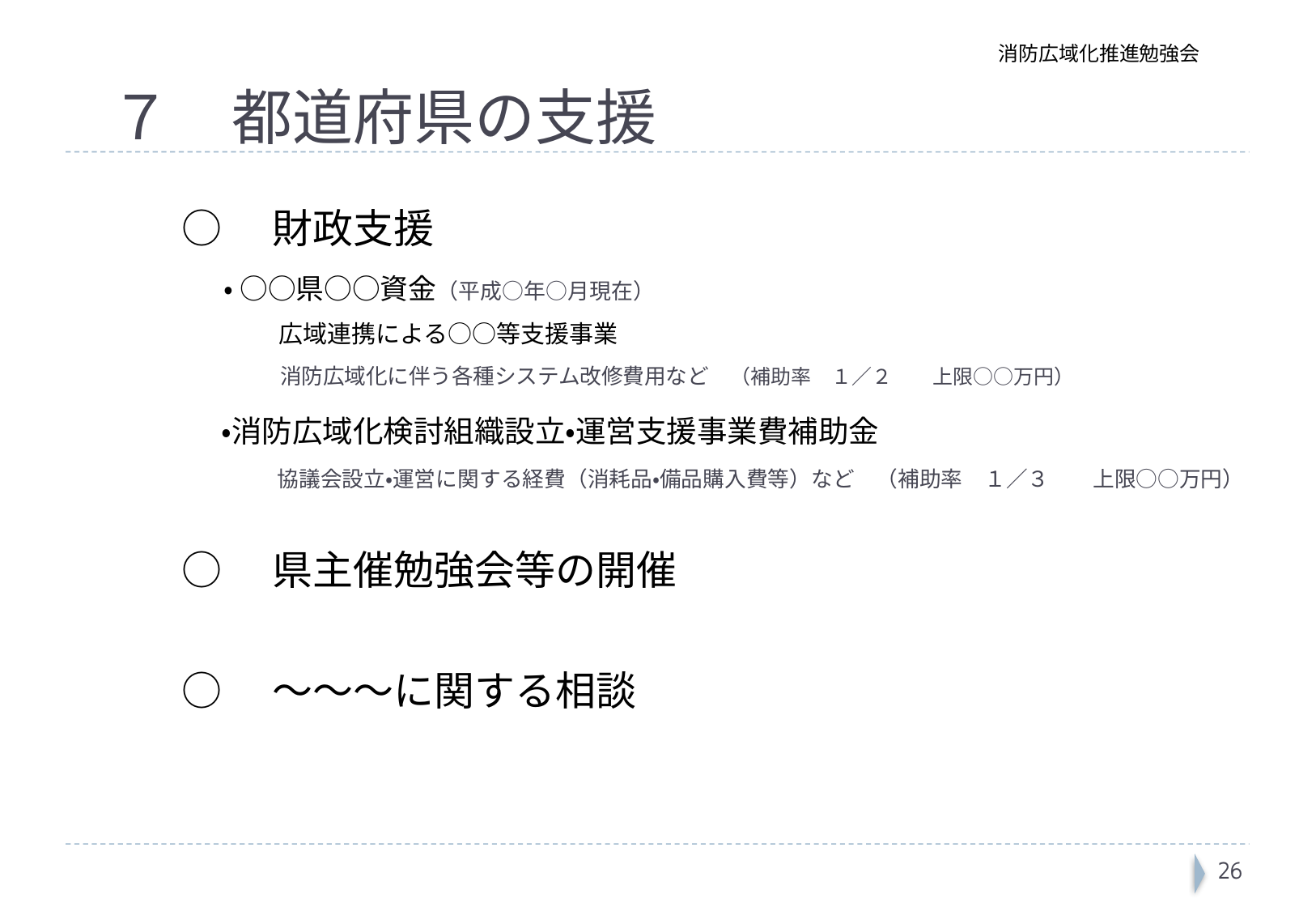

消防広域化推進勉強会
# ７　都道府県の支援
○　財政支援
 ・ ○○県○○資金（平成○年○月現在）
 広域連携による○○等支援事業
 消防広域化に伴う各種システム改修費用など　（補助率　１／２　　上限○○万円）

・消防広域化検討組織設立・運営支援事業費補助金
 協議会設立・運営に関する経費（消耗品・備品購入費等）など　（補助率　１／３　　上限○○万円）

○　県主催勉強会等の開催
○　～～～に関する相談
26